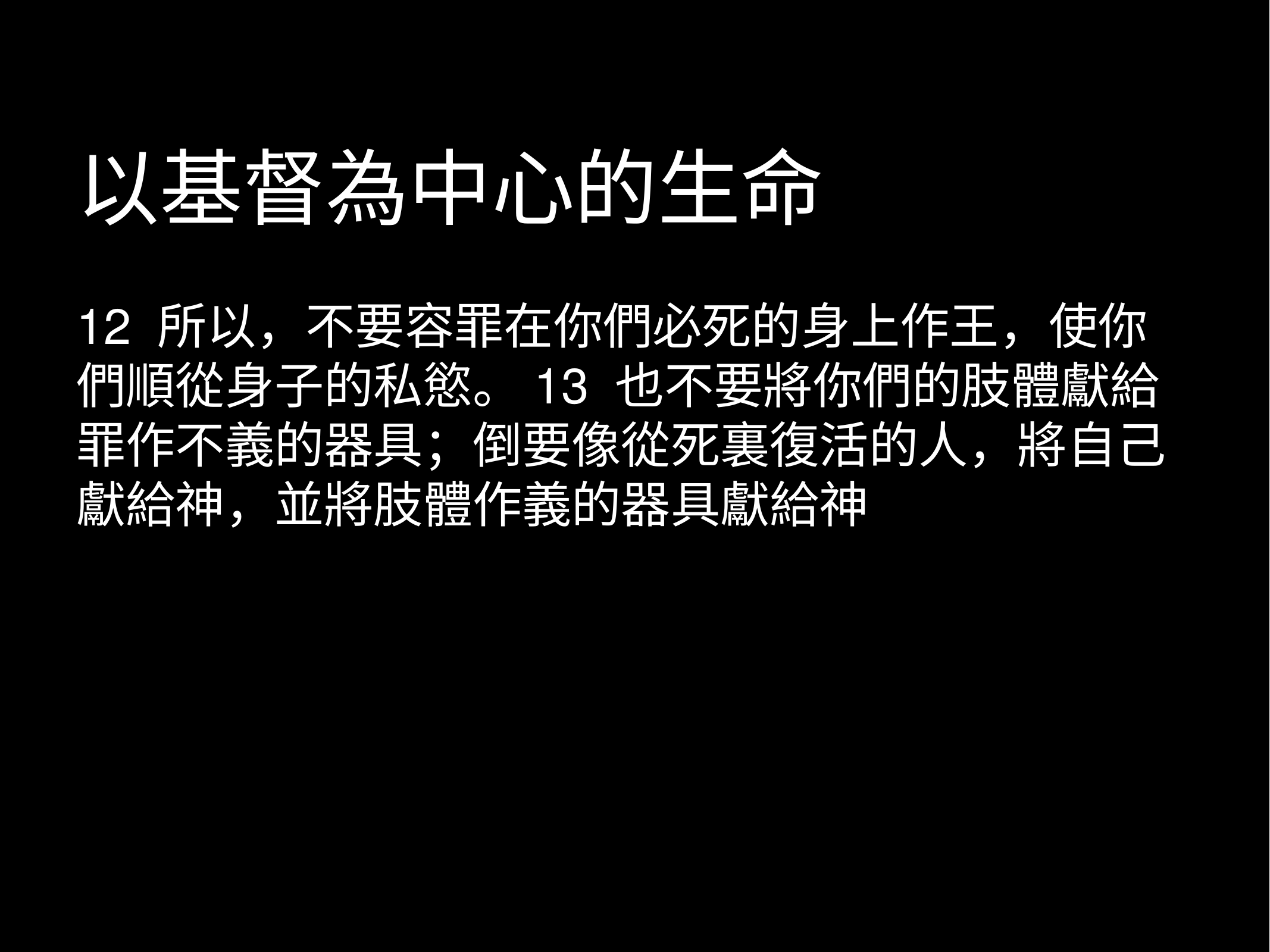

以基督為中心的生命

12 所以，不要容罪在你們必死的身上作王，使你們順從身子的私慾。13 也不要將你們的肢體獻給罪作不義的器具；倒要像從死裏復活的人，將自己獻給神，並將肢體作義的器具獻給神